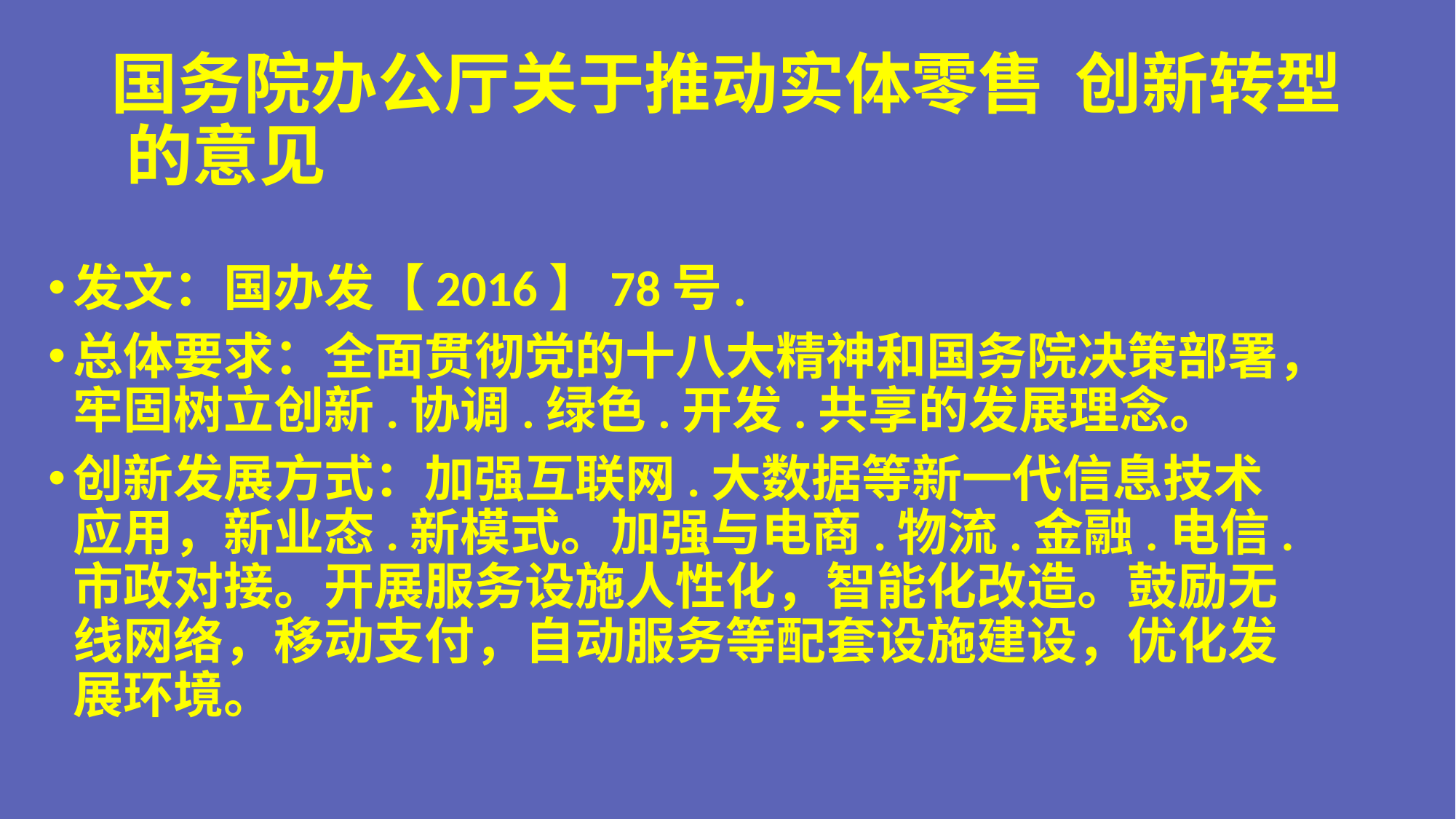

# 国务院办公厅关于推动实体零售  创新转型  的意见
发文：国办发【2016】78号.
总体要求：全面贯彻党的十八大精神和国务院决策部署，牢固树立创新.协调.绿色.开发.共享的发展理念。
创新发展方式：加强互联网.大数据等新一代信息技术应用，新业态.新模式。加强与电商.物流.金融.电信.市政对接。开展服务设施人性化，智能化改造。鼓励无线网络，移动支付，自动服务等配套设施建设，优化发展环境。